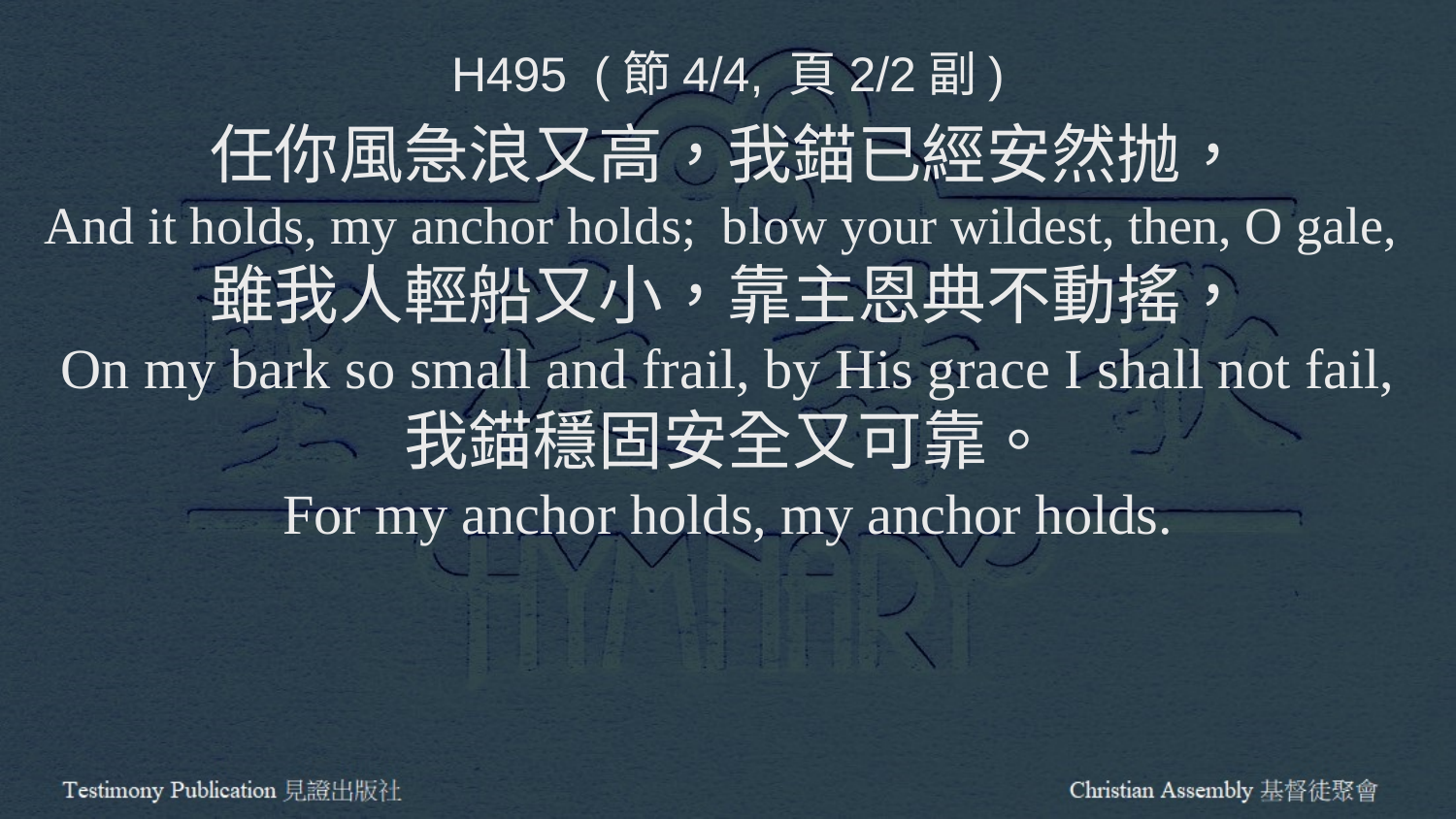

H495  (節4/4, 頁2/2副)
任你風急浪又高，我錨已經安然抛，
And it holds, my anchor holds;  blow your wildest, then, O gale,
雖我人輕船又小，靠主恩典不動搖，
On my bark so small and frail, by His grace I shall not fail,
我錨穩固安全又可靠。
For my anchor holds, my anchor holds.